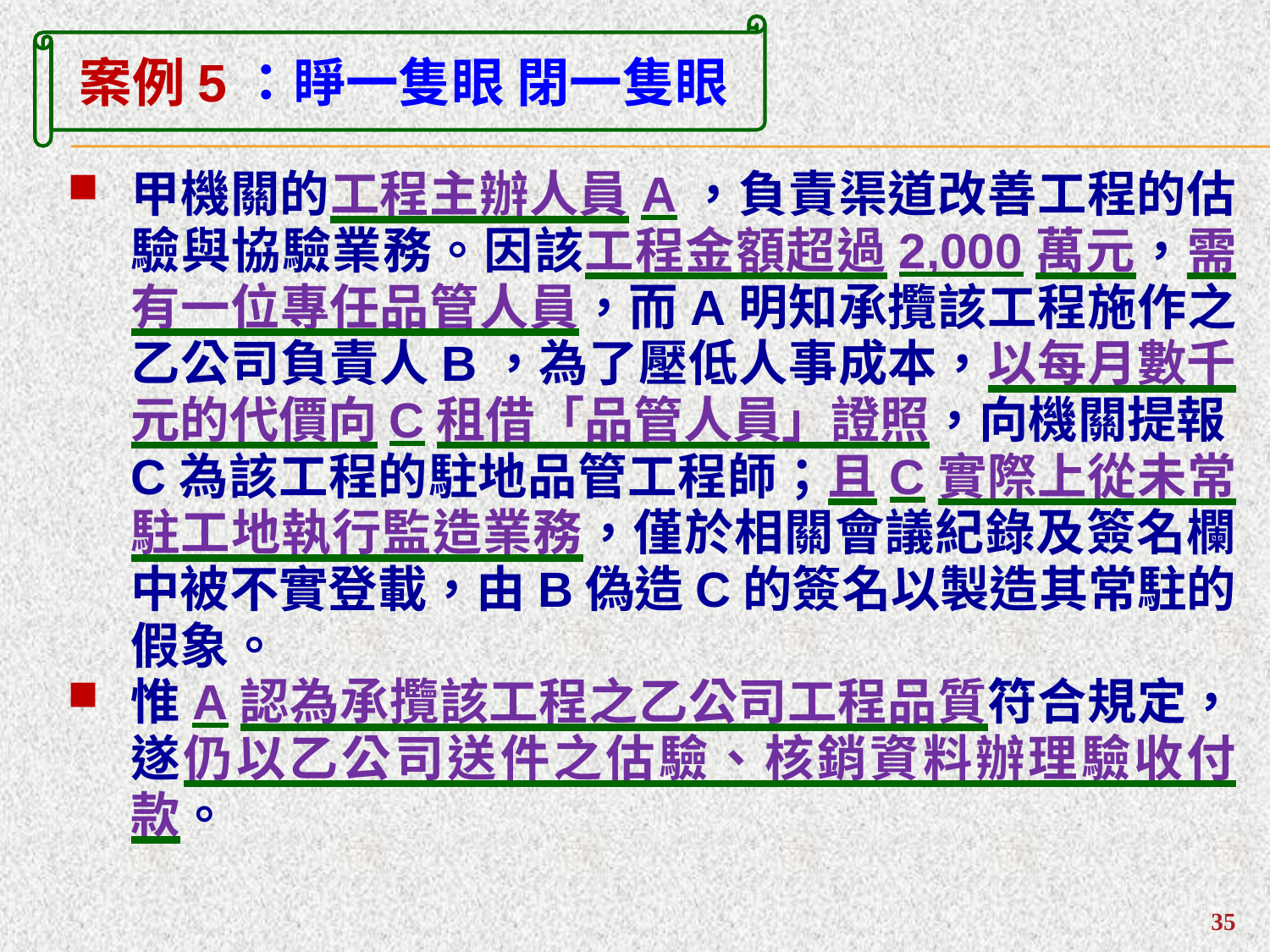

案例5：睜一隻眼 閉一隻眼
甲機關的工程主辦人員A，負責渠道改善工程的估驗與協驗業務。因該工程金額超過2,000萬元，需有一位專任品管人員，而A明知承攬該工程施作之乙公司負責人B，為了壓低人事成本，以每月數千元的代價向C租借「品管人員」證照，向機關提報C為該工程的駐地品管工程師；且C實際上從未常駐工地執行監造業務，僅於相關會議紀錄及簽名欄中被不實登載，由B偽造C的簽名以製造其常駐的假象。
惟A認為承攬該工程之乙公司工程品質符合規定，遂仍以乙公司送件之估驗、核銷資料辦理驗收付款。
35